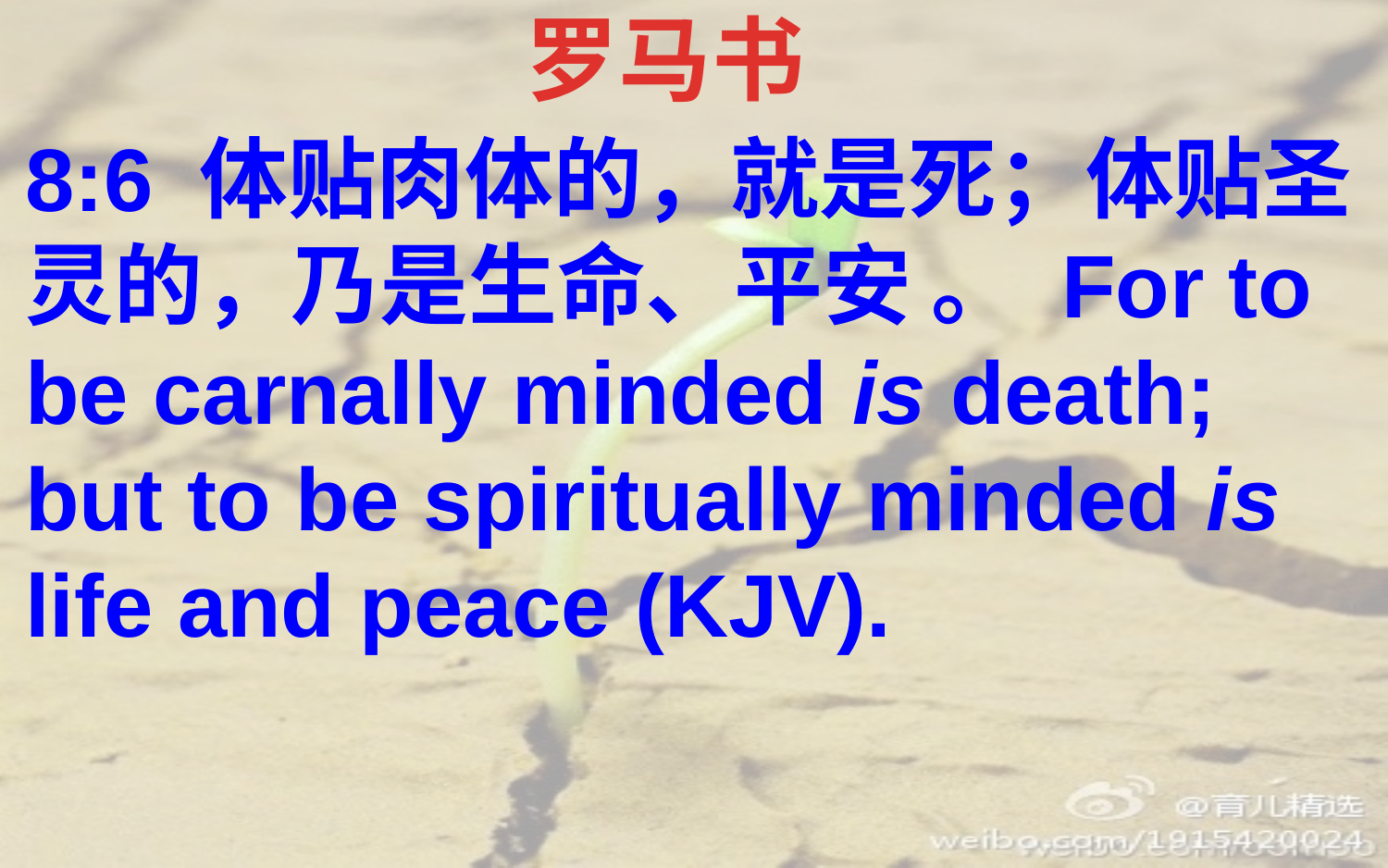

罗马书
8:6 体贴肉体的，就是死；体贴圣灵的，乃是生命、平安 。 For to be carnally minded is death; but to be spiritually minded is life and peace (KJV).